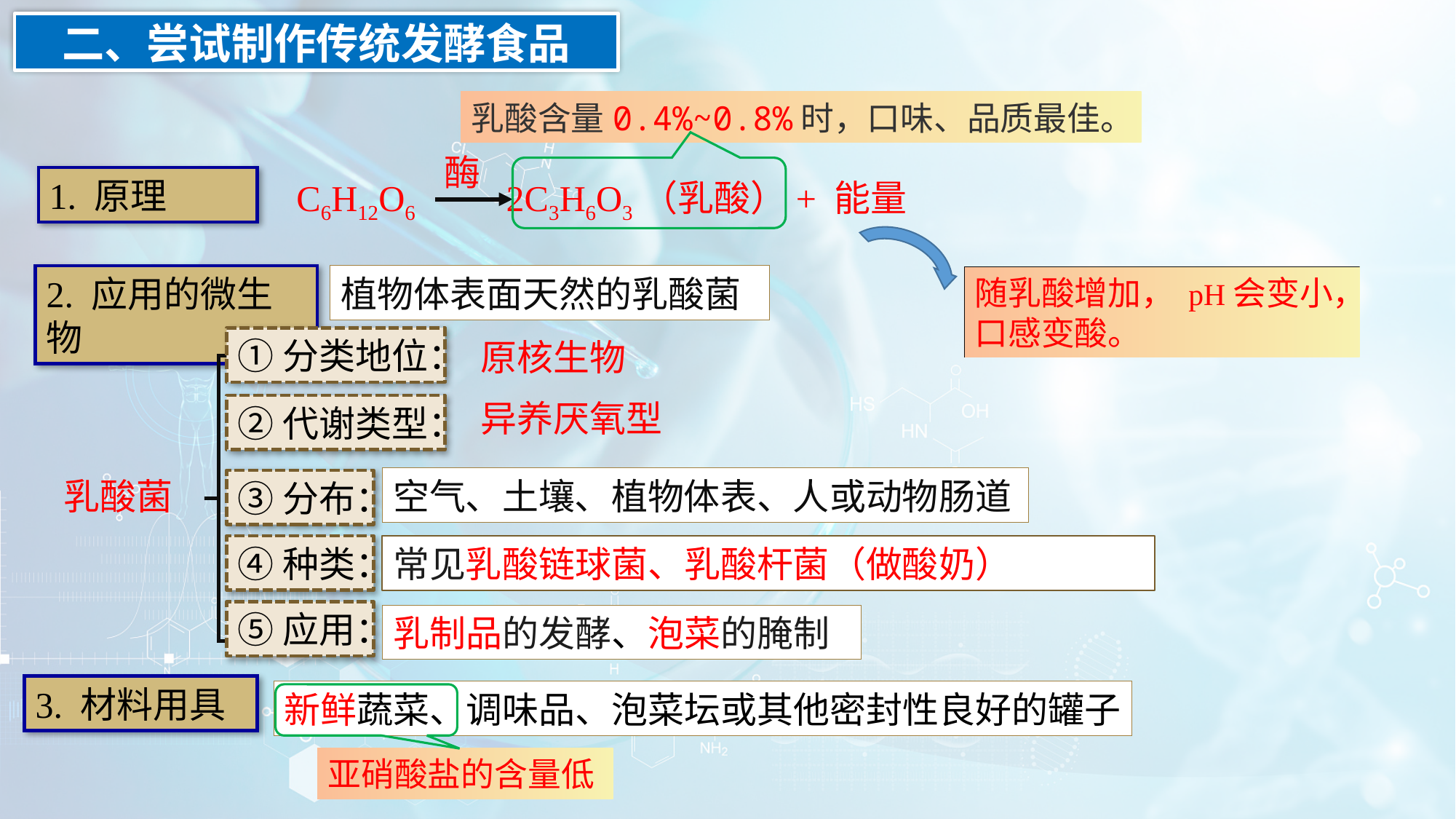

二、尝试制作传统发酵食品
乳酸含量0.4%~0.8%时，口味、品质最佳。
酶
C6H12O6          2C3H6O3（乳酸）+ 能量

1. 原理

植物体表面天然的乳酸菌
2. 应用的微生物
随乳酸增加， pH会变小，口感变酸。
①分类地位：
原核生物

异养厌氧型
②代谢类型：
空气、土壤、植物体表、人或动物肠道
乳酸菌
③分布：
④种类：
常见乳酸链球菌、乳酸杆菌（做酸奶）
⑤应用：
乳制品的发酵、泡菜的腌制
3. 材料用具
新鲜蔬菜、调味品、泡菜坛或其他密封性良好的罐子

亚硝酸盐的含量低